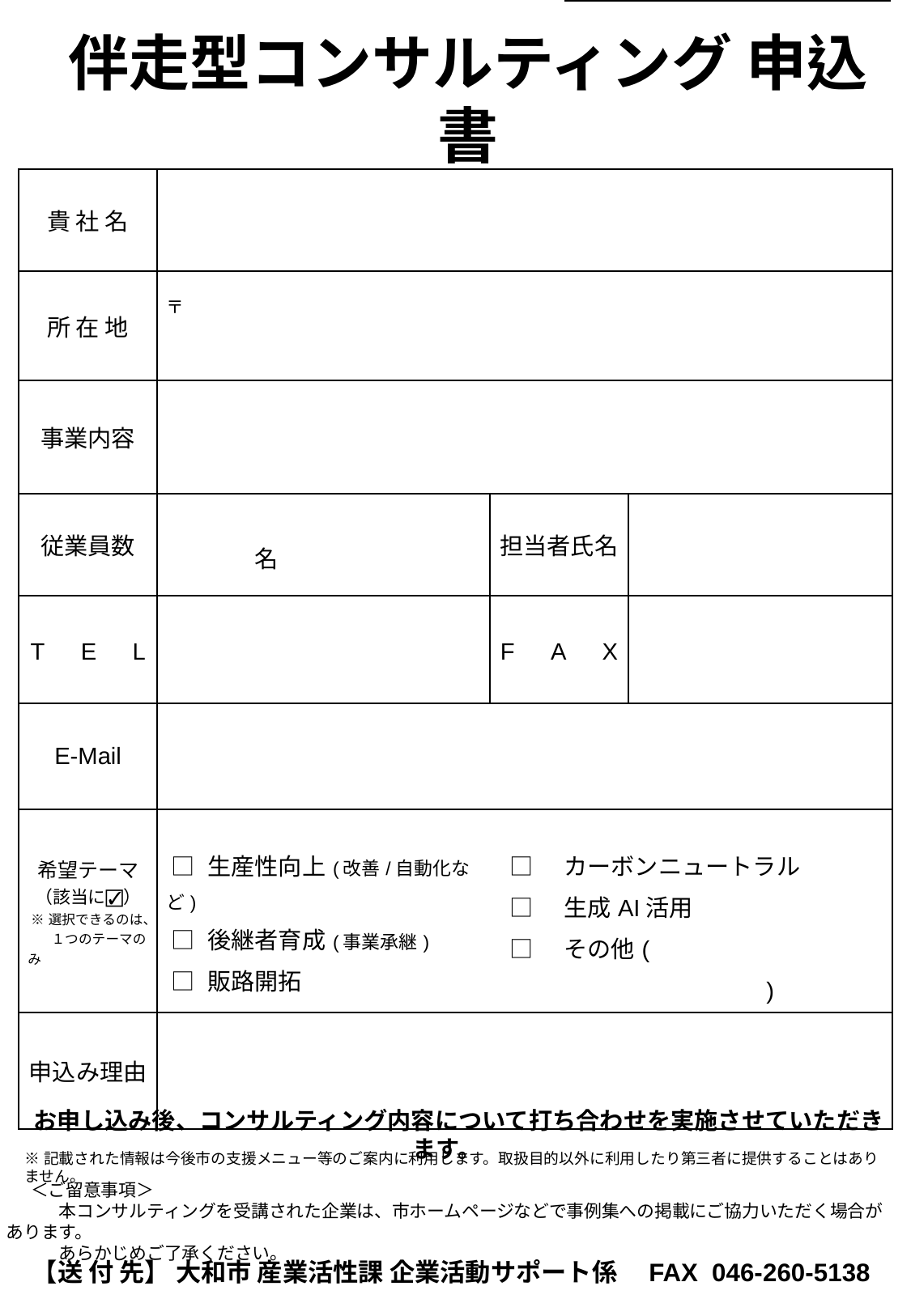

申 込 日   　　　月　　　日

伴走型コンサルティング 申込書
| 貴 社 名 |  |  |  |
| --- | --- | --- | --- |
| 所 在 地 | 〒 |  |  |
| 事業内容 |  |  |  |
| 従業員数 | 名 | 担当者氏名 |  |
| T　E　L |  | F　A　X |  |
| E-Mail |  |  |  |
| 希望テーマ （該当に☑） ※選択できるのは、 　１つのテーマのみ | □ 生産性向上(改善/自動化など) □ 後継者育成(事業承継) □ 販路開拓 | □　カーボンニュートラル □　生成AI活用 □　その他(　　　　　　　　　　　　　　　　　　　　) |  |
| 申込み理由 |  |  |  |
　お申し込み後、コンサルティング内容について打ち合わせを実施させていただきます。
※記載された情報は今後市の支援メニュー等のご案内に利用します。取扱目的以外に利用したり第三者に提供することはありません。
 　＜ご留意事項＞
　　　本コンサルティングを受講された企業は、市ホームページなどで事例集への掲載にご協力いただく場合があります。
　　　あらかじめご了承ください。
【送 付 先】 大和市 産業活性課 企業活動サポート係　FAX  046-260-5138